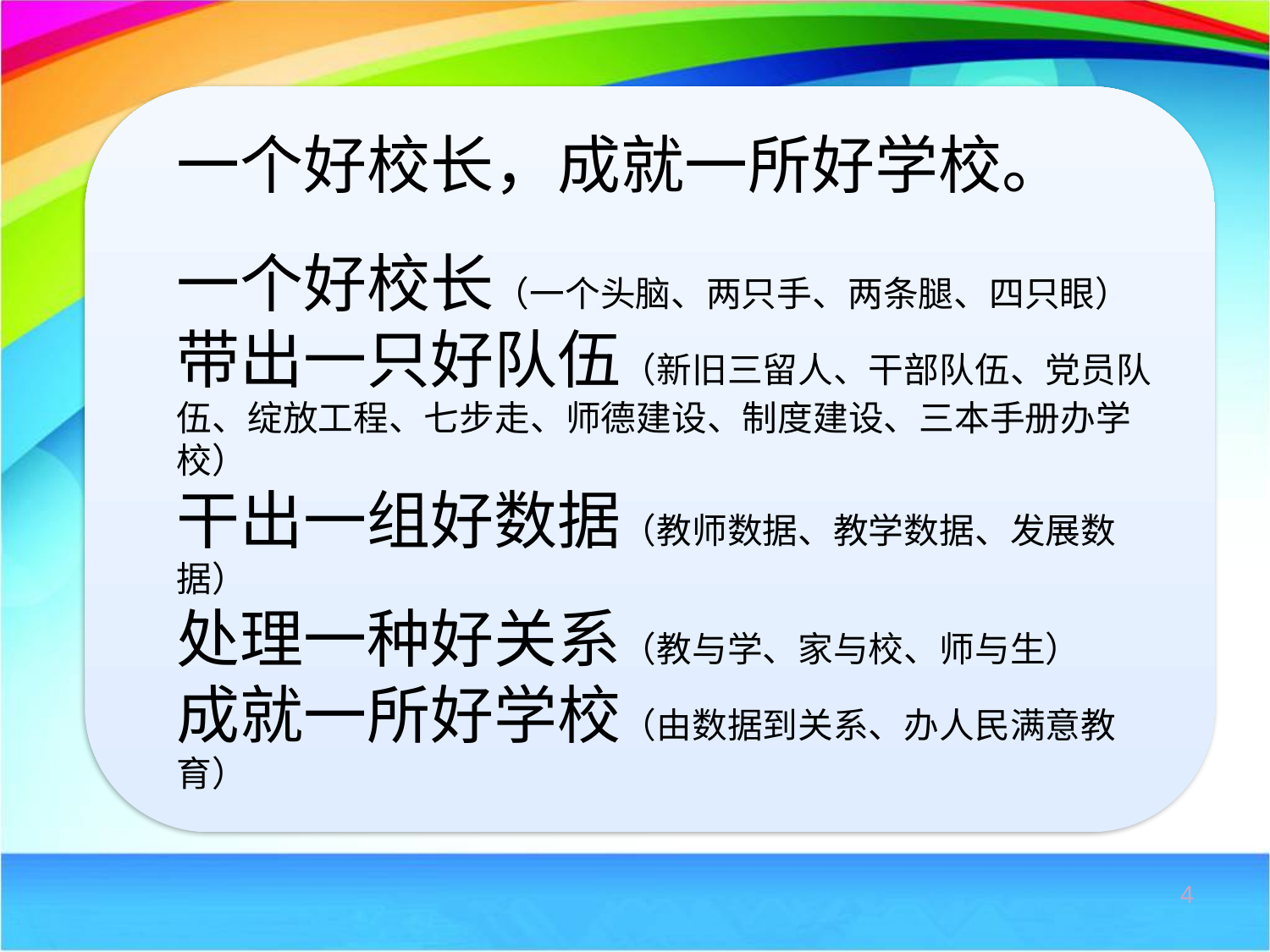

一个好校长，成就一所好学校。

一个好校长（一个头脑、两只手、两条腿、四只眼）
带出一只好队伍（新旧三留人、干部队伍、党员队伍、绽放工程、七步走、师德建设、制度建设、三本手册办学校）
干出一组好数据（教师数据、教学数据、发展数据）
处理一种好关系（教与学、家与校、师与生）
成就一所好学校（由数据到关系、办人民满意教育）

4